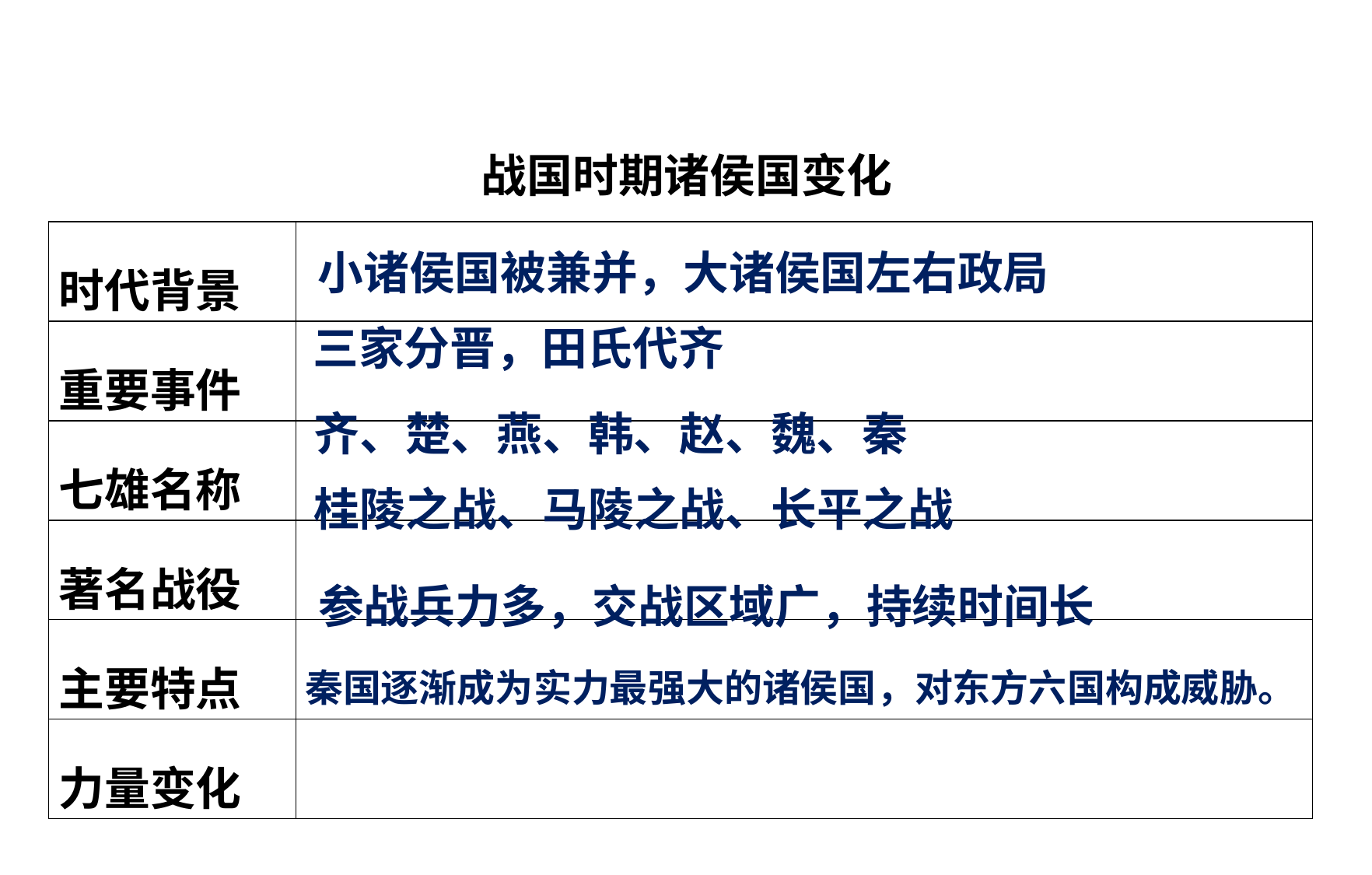

战国时期诸侯国变化
小诸侯国被兼并，大诸侯国左右政局
| 时代背景 |  |
| --- | --- |
| 重要事件 |  |
| 七雄名称 |  |
| 著名战役 |  |
| 主要特点 |  |
| 力量变化 |  |
三家分晋，田氏代齐
齐、楚、燕、韩、赵、魏、秦
桂陵之战、马陵之战、长平之战
参战兵力多，交战区域广，持续时间长
秦国逐渐成为实力最强大的诸侯国，对东方六国构成威胁。